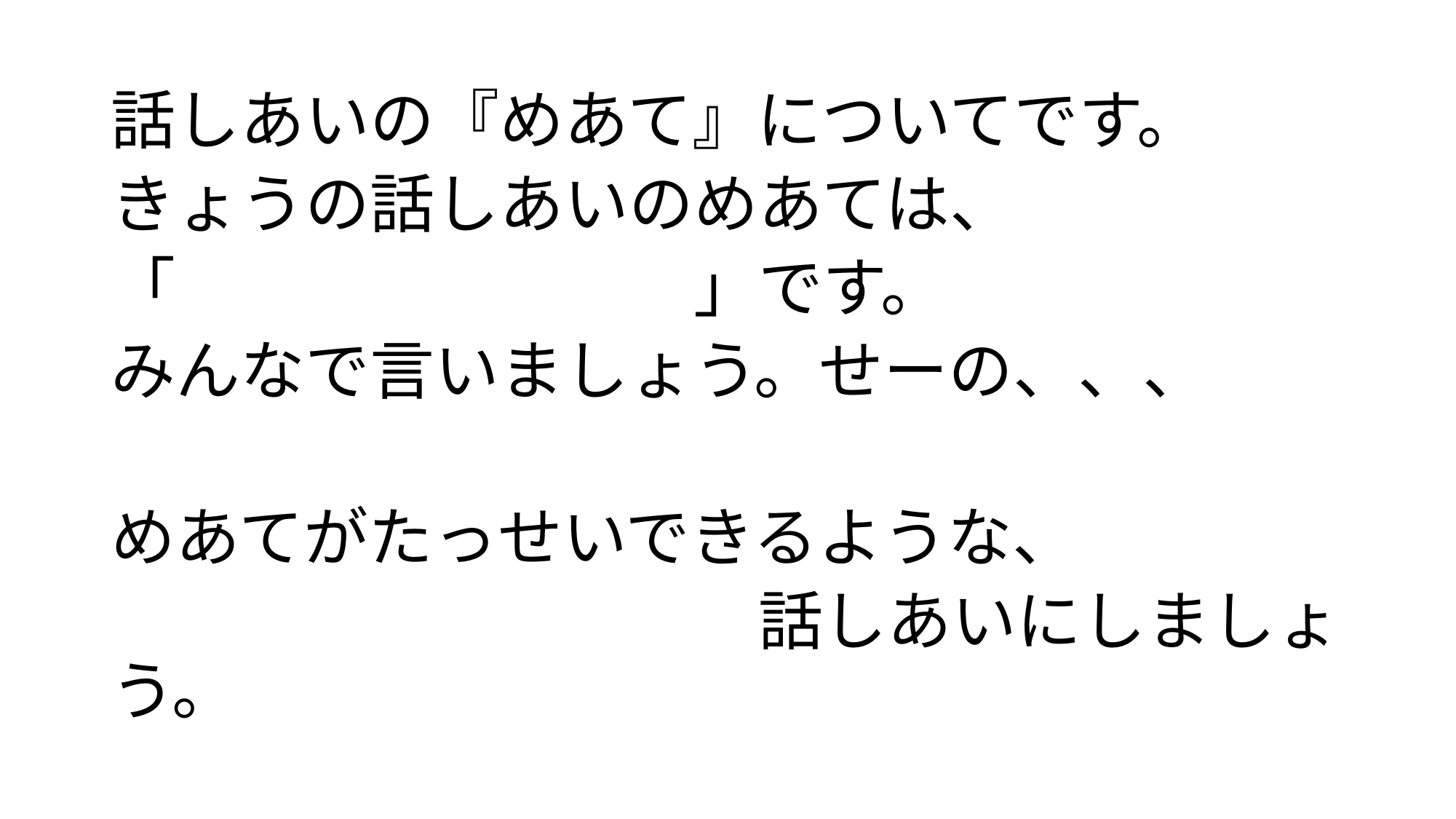

話しあいの『めあて』についてです。
きょうの話しあいのめあては、
「　　　　　　　　」です。
みんなで言いましょう。せーの、、、

めあてがたっせいできるような、
　　　　　　　　　　話しあいにしましょう。